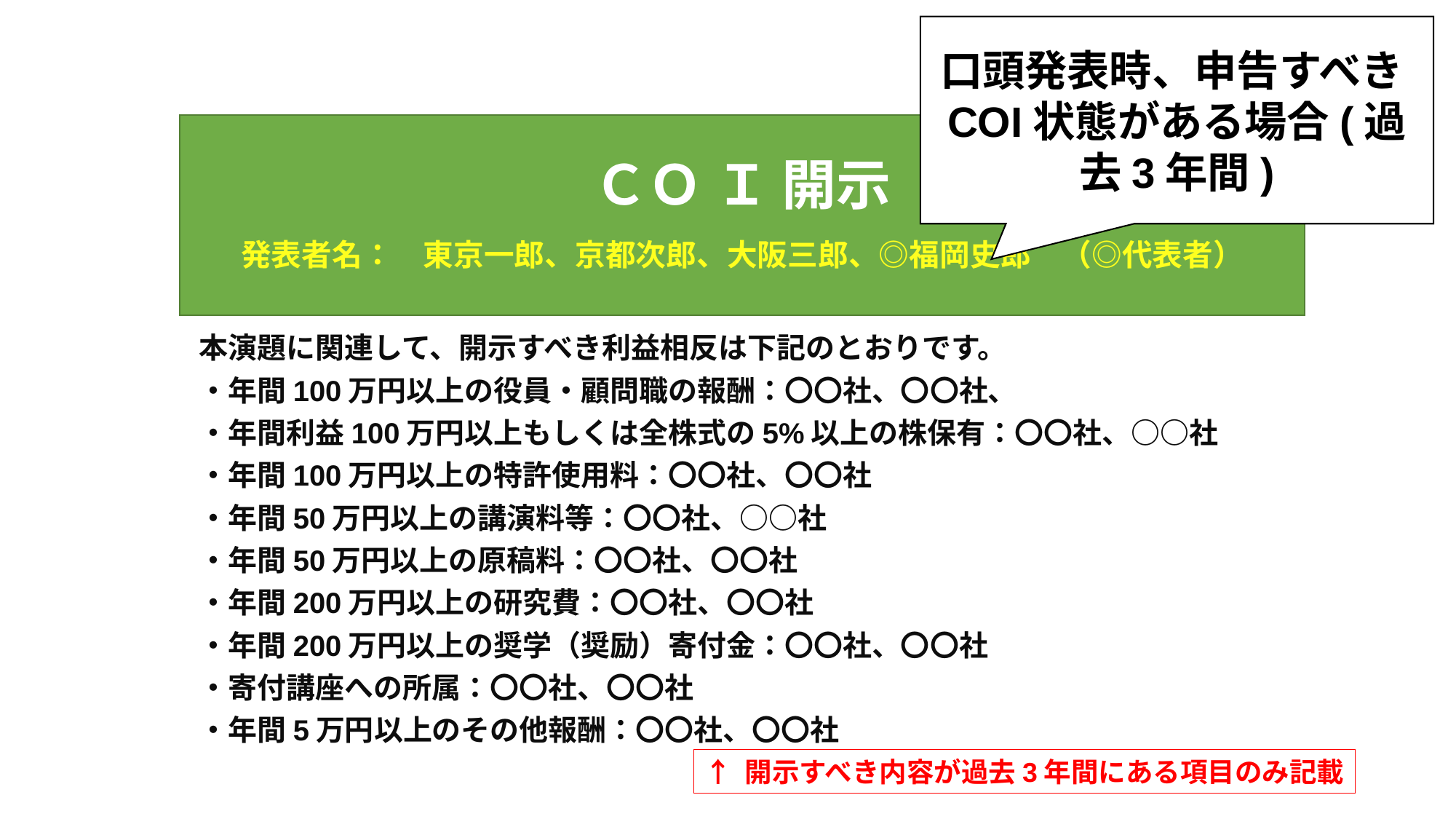

口頭発表時、申告すべきCOI状態がある場合(過去3年間)
# ＣＯ Ｉ 開示 　 発表者名：　東京一郎、京都次郎、大阪三郎、◎福岡史郎　（◎代表者）
本演題に関連して、開示すべき利益相反は下記のとおりです。
・年間100万円以上の役員・顧問職の報酬：〇〇社、〇〇社、
・年間利益100万円以上もしくは全株式の5%以上の株保有：〇〇社、○○社
・年間100万円以上の特許使用料：〇〇社、〇〇社
・年間50万円以上の講演料等：〇〇社、○○社
・年間50万円以上の原稿料：〇〇社、〇〇社
・年間200万円以上の研究費：〇〇社、〇〇社
・年間200万円以上の奨学（奨励）寄付金：〇〇社、〇〇社
・寄付講座への所属：〇〇社、〇〇社
・年間5万円以上のその他報酬：〇〇社、〇〇社
↑ 開示すべき内容が過去3年間にある項目のみ記載